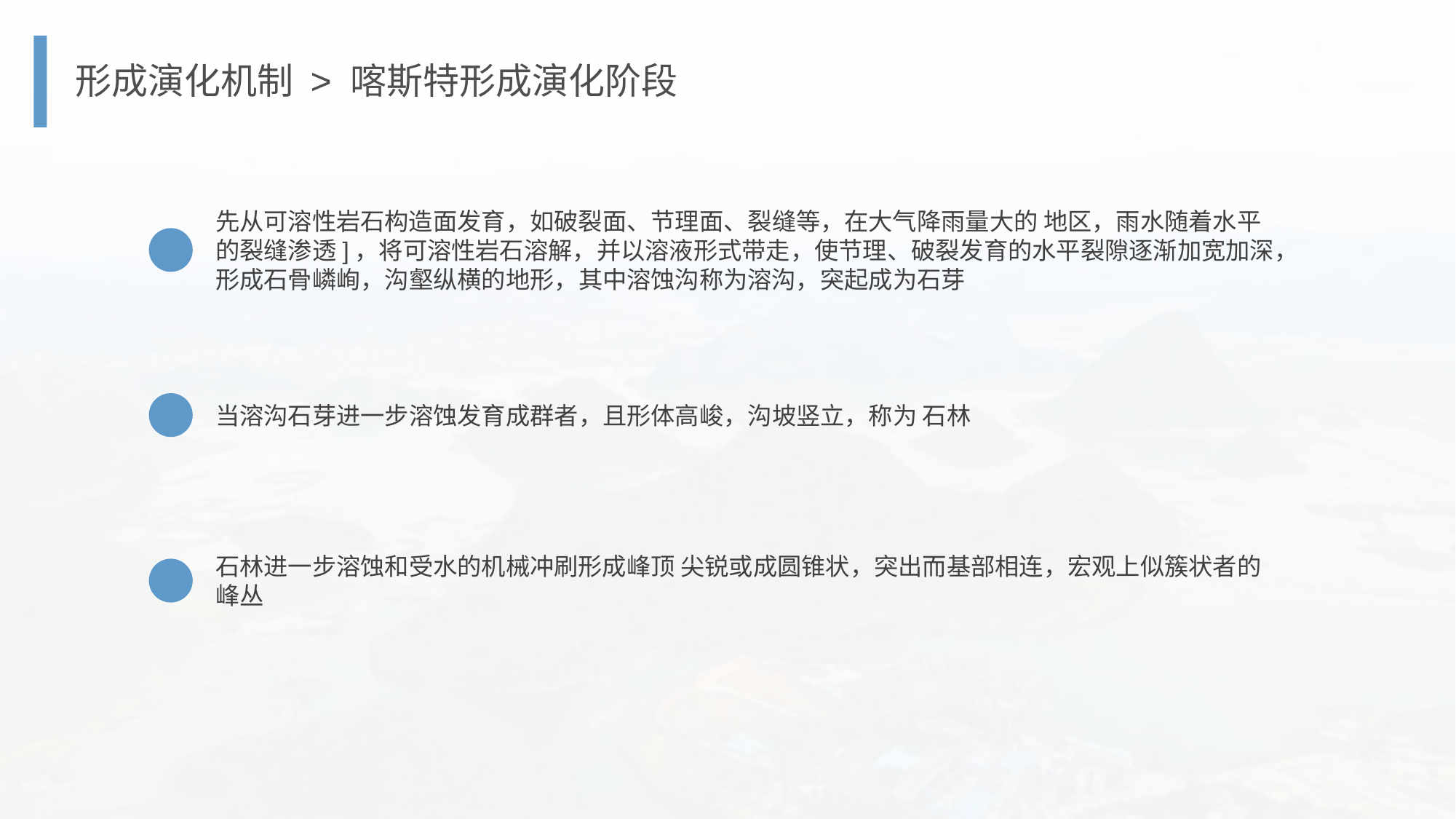

形成演化机制 > 喀斯特形成演化阶段
先从可溶性岩石构造面发育，如破裂面、节理面、裂缝等，在大气降雨量大的 地区，雨水随着水平的裂缝渗透]，将可溶性岩石溶解，并以溶液形式带走，使节理、破裂发育的水平裂隙逐渐加宽加深，形成石骨嶙峋，沟壑纵横的地形，其中溶蚀沟称为溶沟，突起成为石芽

当溶沟石芽进一步溶蚀发育成群者，且形体高峻，沟坡竖立，称为 石林
石林进一步溶蚀和受水的机械冲刷形成峰顶 尖锐或成圆锥状，突出而基部相连，宏观上似簇状者的峰丛